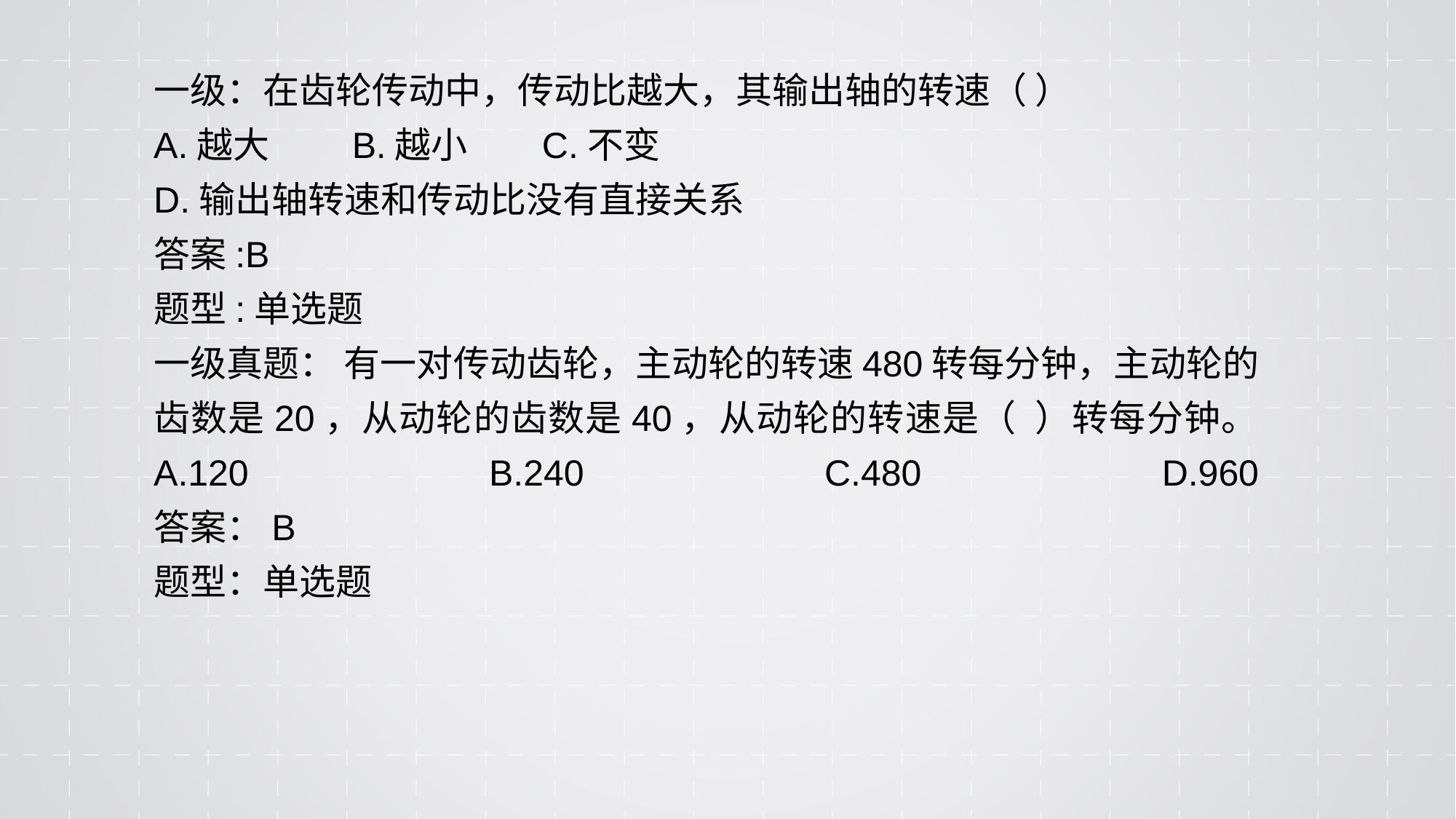

一级：在齿轮传动中，传动比越大，其输出轴的转速（ ）
A.越大         B.越小        C.不变
D.输出轴转速和传动比没有直接关系
答案:B
题型:单选题
一级真题： 有一对传动齿轮，主动轮的转速480转每分钟，主动轮的齿数是20，从动轮的齿数是40，从动轮的转速是（  ）转每分钟。
A.120   B.240   C.480   D.960
答案：B
题型：单选题